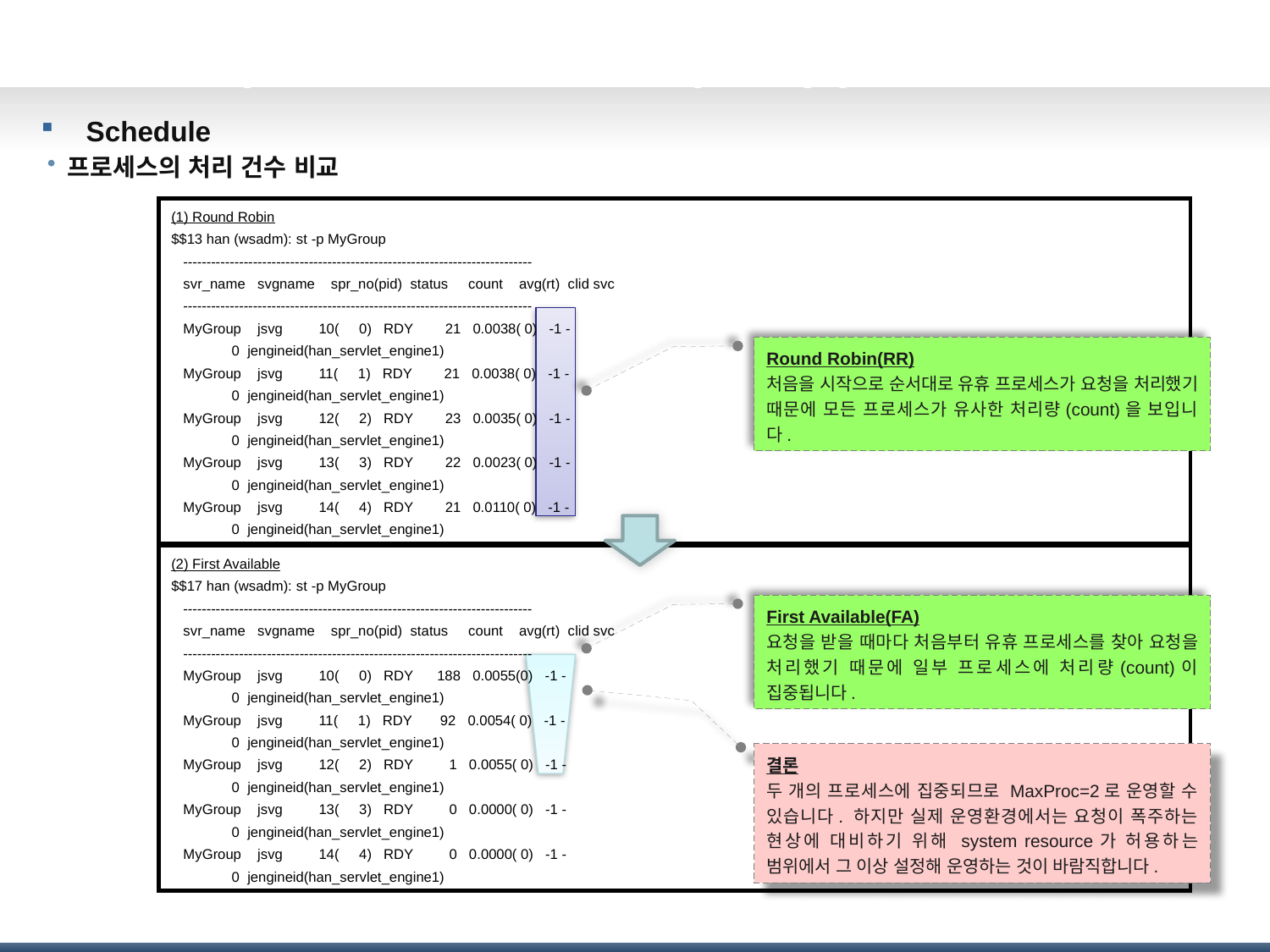

# SERVER process와 Thread pool(3)
Schedule
프로세스의 처리 건수 비교
(1) Round Robin
$$13 han (wsadm): st -p MyGroup
   ---------------------------------------------------------------------------
   svr_name   svgname    spr_no(pid)  status     count    avg(rt)  clid svc
   ---------------------------------------------------------------------------
   MyGroup    jsvg         10(     0)   RDY        21   0.0038( 0)   -1 -
               0  jengineid(han_servlet_engine1)
   MyGroup    jsvg         11(     1)   RDY        21   0.0038( 0)   -1 -
               0  jengineid(han_servlet_engine1)
   MyGroup    jsvg         12(     2)   RDY        23   0.0035( 0)   -1 -
               0  jengineid(han_servlet_engine1)
   MyGroup    jsvg         13(     3)   RDY        22   0.0023( 0)   -1 -
               0  jengineid(han_servlet_engine1)
   MyGroup    jsvg         14(     4)   RDY        21   0.0110( 0)   -1 -
               0  jengineid(han_servlet_engine1)

Round Robin(RR)
처음을 시작으로 순서대로 유휴 프로세스가 요청을 처리했기 때문에 모든 프로세스가 유사한 처리량(count)을 보입니다.

(2) First Available
$$17 han (wsadm): st -p MyGroup
   ---------------------------------------------------------------------------
   svr_name   svgname    spr_no(pid)  status     count    avg(rt)  clid svc
   ---------------------------------------------------------------------------
   MyGroup    jsvg         10(     0)   RDY      188   0.0055(0)   -1 -
               0  jengineid(han_servlet_engine1)
   MyGroup    jsvg         11(     1)   RDY       92   0.0054( 0)   -1 -
               0  jengineid(han_servlet_engine1)
   MyGroup    jsvg         12(     2)   RDY         1   0.0055( 0)   -1 -
               0  jengineid(han_servlet_engine1)
   MyGroup    jsvg         13(     3)   RDY         0   0.0000( 0)   -1 -
               0  jengineid(han_servlet_engine1)
   MyGroup    jsvg         14(     4)   RDY         0   0.0000( 0)   -1 -
               0  jengineid(han_servlet_engine1)
First Available(FA)
요청을 받을 때마다 처음부터 유휴 프로세스를 찾아 요청을 처리했기 때문에 일부 프로세스에 처리량(count)이 집중됩니다.

결론
두 개의 프로세스에 집중되므로 MaxProc=2로 운영할 수 있습니다. 하지만 실제 운영환경에서는 요청이 폭주하는 현상에 대비하기 위해 system resource가 허용하는 범위에서 그 이상 설정해 운영하는 것이 바람직합니다.